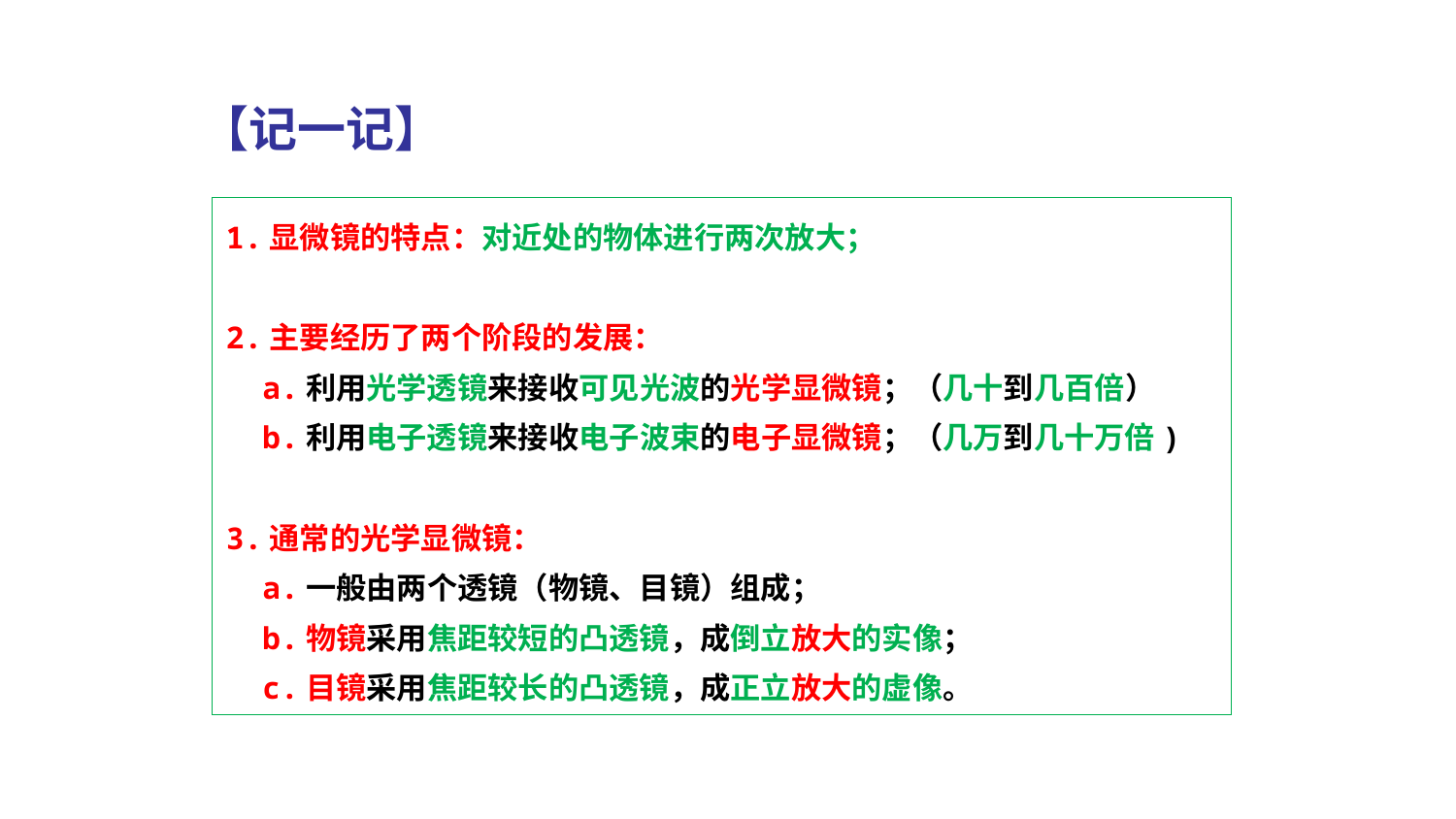

【记一记】
1.显微镜的特点：对近处的物体进行两次放大；

2.主要经历了两个阶段的发展：
  a.利用光学透镜来接收可见光波的光学显微镜；（几十到几百倍）
  b.利用电子透镜来接收电子波束的电子显微镜；（几万到几十万倍)

3.通常的光学显微镜：
  a.一般由两个透镜（物镜、目镜）组成；
  b.物镜采用焦距较短的凸透镜，成倒立放大的实像；
  c.目镜采用焦距较长的凸透镜，成正立放大的虚像。